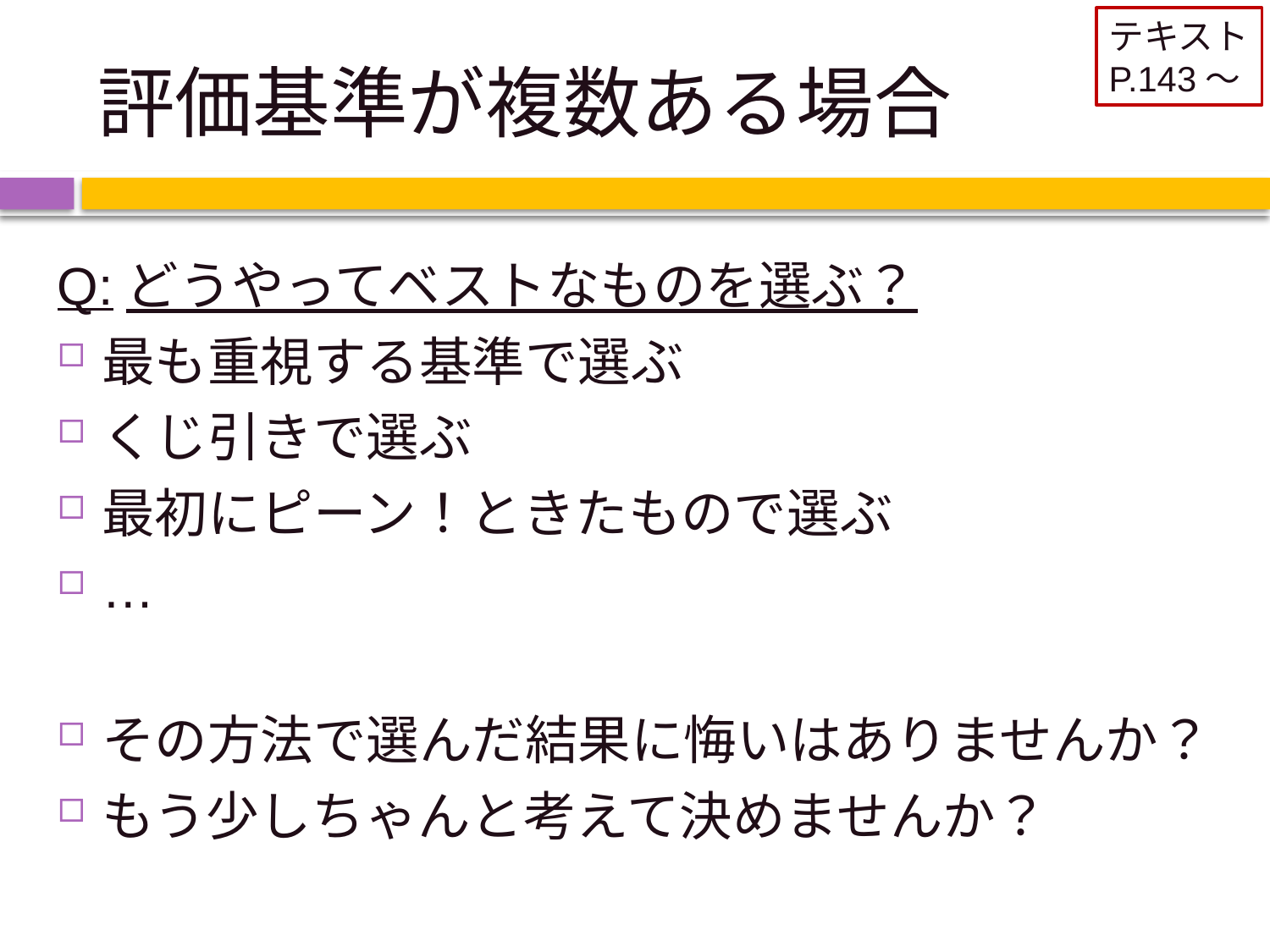

テキスト
P.143～
# 評価基準が複数ある場合
Q:どうやってベストなものを選ぶ？
最も重視する基準で選ぶ
くじ引きで選ぶ
最初にピーン！ときたもので選ぶ
…

その方法で選んだ結果に悔いはありませんか？
もう少しちゃんと考えて決めませんか？